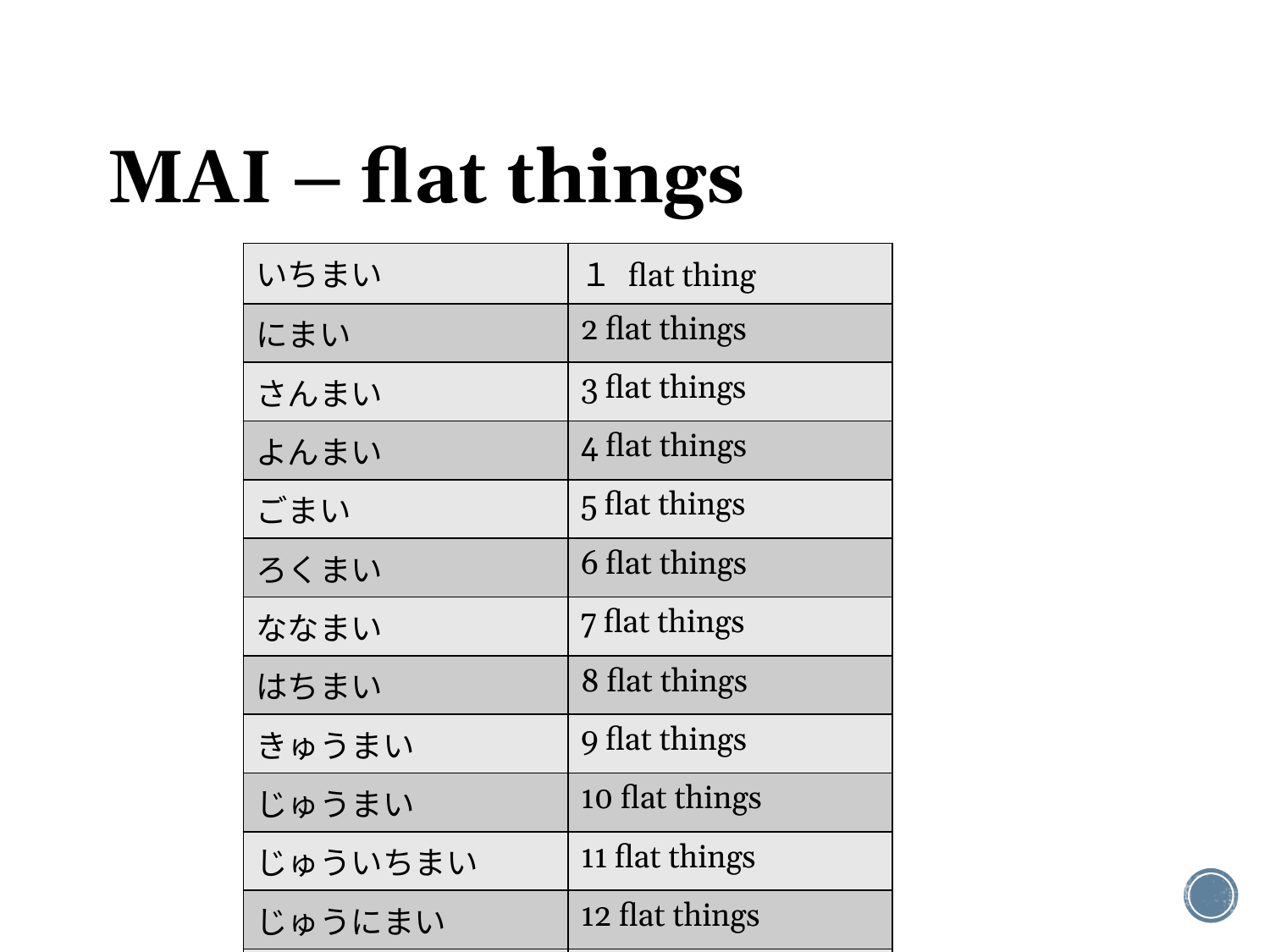

# MAI – flat things
| いちまい | １ flat thing |
| --- | --- |
| にまい | 2 flat things |
| さんまい | 3 flat things |
| よんまい | 4 flat things |
| ごまい | 5 flat things |
| ろくまい | 6 flat things |
| ななまい | 7 flat things |
| はちまい | 8 flat things |
| きゅうまい | 9 flat things |
| じゅうまい | 10 flat things |
| じゅういちまい | 11 flat things |
| じゅうにまい | 12 flat things |
| なんまい | How many flat things? |